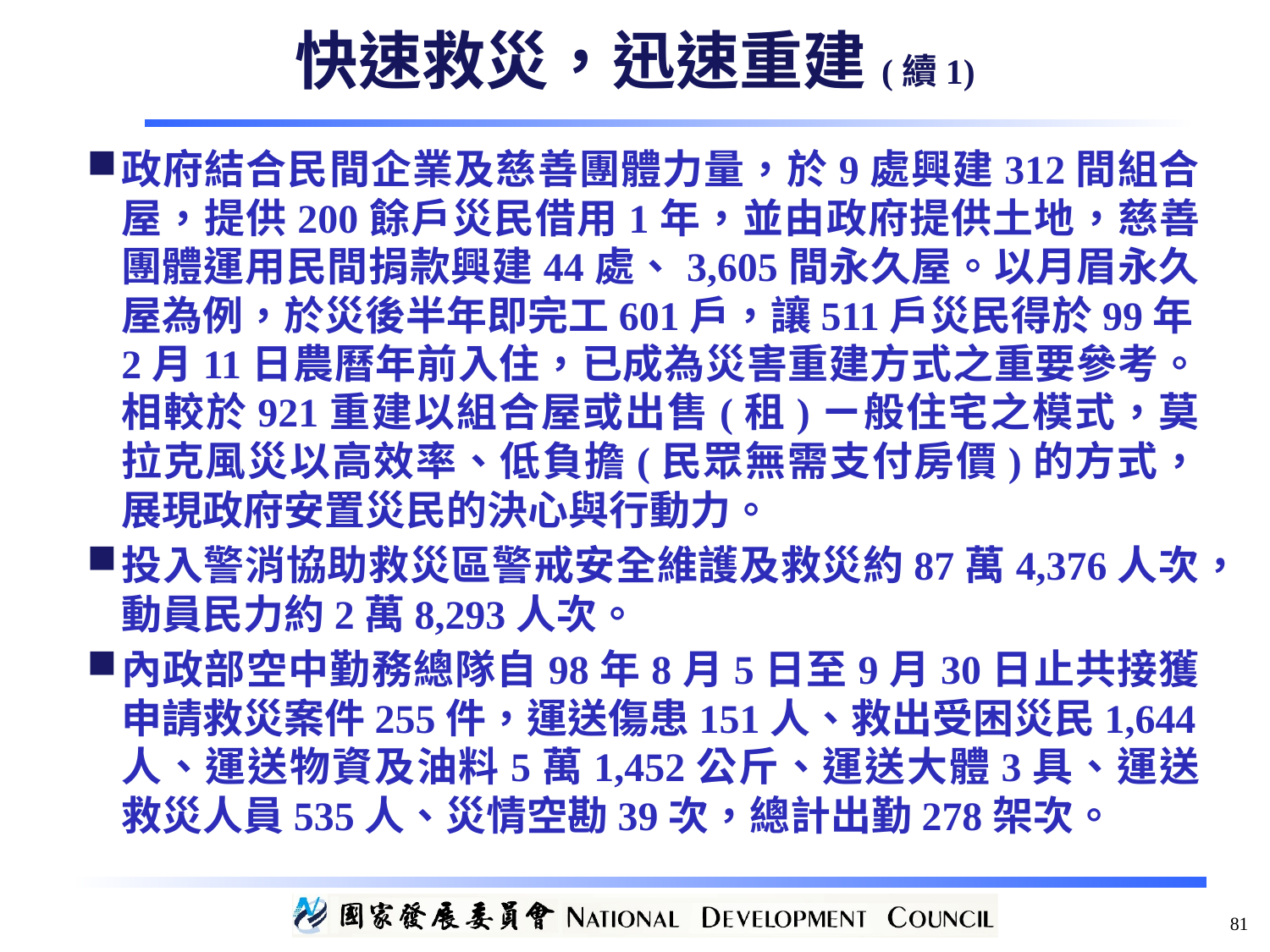

快速救災，迅速重建(續1)
政府結合民間企業及慈善團體力量，於9處興建312間組合屋，提供200餘戶災民借用1年，並由政府提供土地，慈善團體運用民間捐款興建44處、3,605間永久屋。以月眉永久屋為例，於災後半年即完工601戶，讓511戶災民得於99年2月11日農曆年前入住，已成為災害重建方式之重要參考。相較於921重建以組合屋或出售(租)ㄧ般住宅之模式，莫拉克風災以高效率、低負擔(民眾無需支付房價)的方式，展現政府安置災民的決心與行動力。
投入警消協助救災區警戒安全維護及救災約87萬4,376人次，動員民力約2萬8,293人次。
內政部空中勤務總隊自98年8月5日至9月30日止共接獲申請救災案件255件，運送傷患151人、救出受困災民1,644人、運送物資及油料5萬1,452公斤、運送大體3具、運送救災人員535人、災情空勘39次，總計出勤278架次。
81